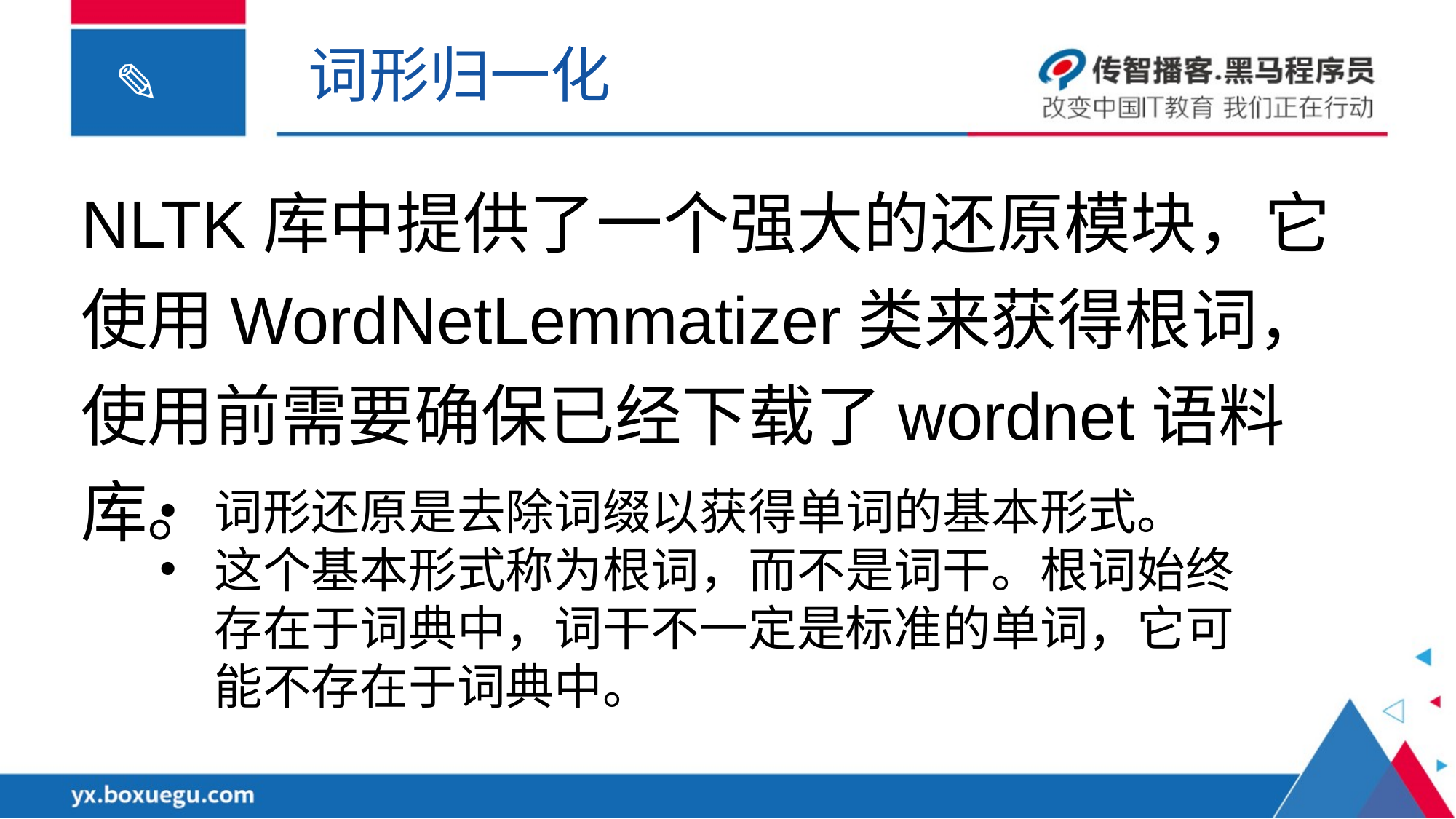

词形归一化
NLTK库中提供了一个强大的还原模块，它使用WordNetLemmatizer类来获得根词，使用前需要确保已经下载了wordnet语料库。
词形还原是去除词缀以获得单词的基本形式。
这个基本形式称为根词，而不是词干。根词始终存在于词典中，词干不一定是标准的单词，它可能不存在于词典中。